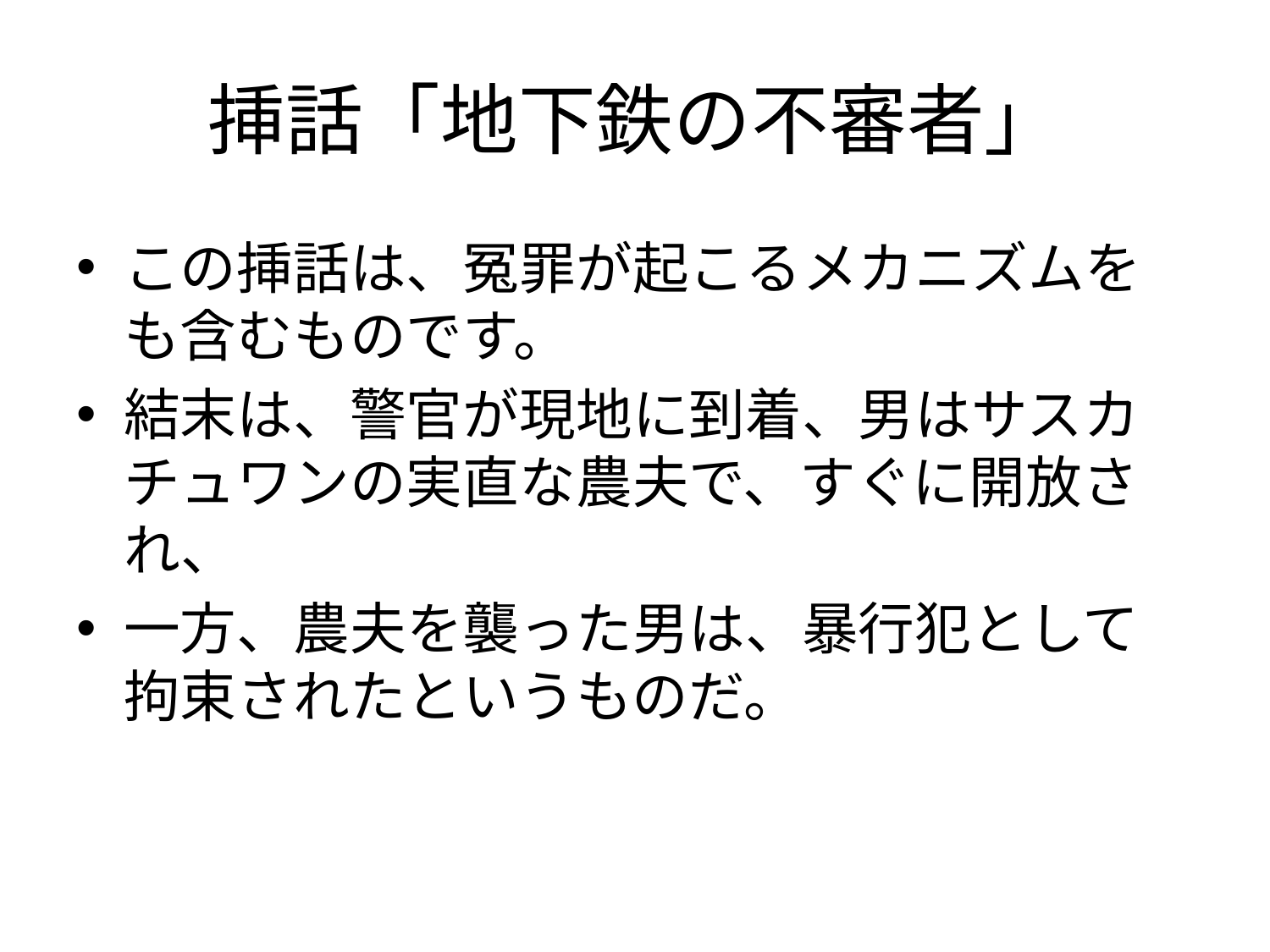

# 挿話「地下鉄の不審者」
この挿話は、冤罪が起こるメカニズムをも含むものです。
結末は、警官が現地に到着、男はサスカチュワンの実直な農夫で、すぐに開放され、
一方、農夫を襲った男は、暴行犯として拘束されたというものだ。